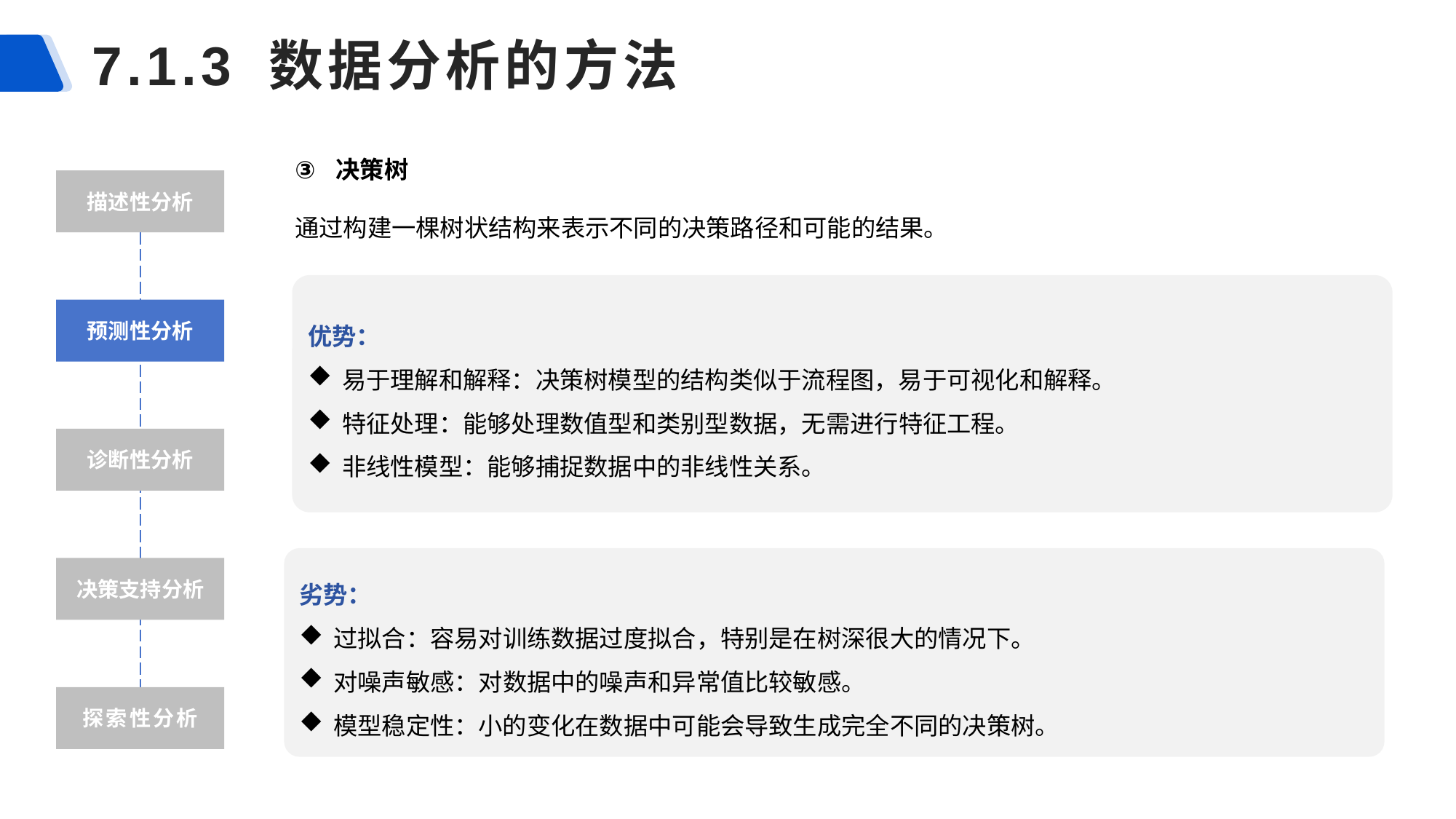

# 7.1.3 数据分析的方法
决策树
通过构建一棵树状结构来表示不同的决策路径和可能的结果。
描述性分析
优势：
易于理解和解释：决策树模型的结构类似于流程图，易于可视化和解释。
特征处理：能够处理数值型和类别型数据，无需进行特征工程。
非线性模型：能够捕捉数据中的非线性关系。
预测性分析
诊断性分析
劣势：
过拟合：容易对训练数据过度拟合，特别是在树深很大的情况下。
对噪声敏感：对数据中的噪声和异常值比较敏感。
模型稳定性：小的变化在数据中可能会导致生成完全不同的决策树。
决策支持分析
探索性分析